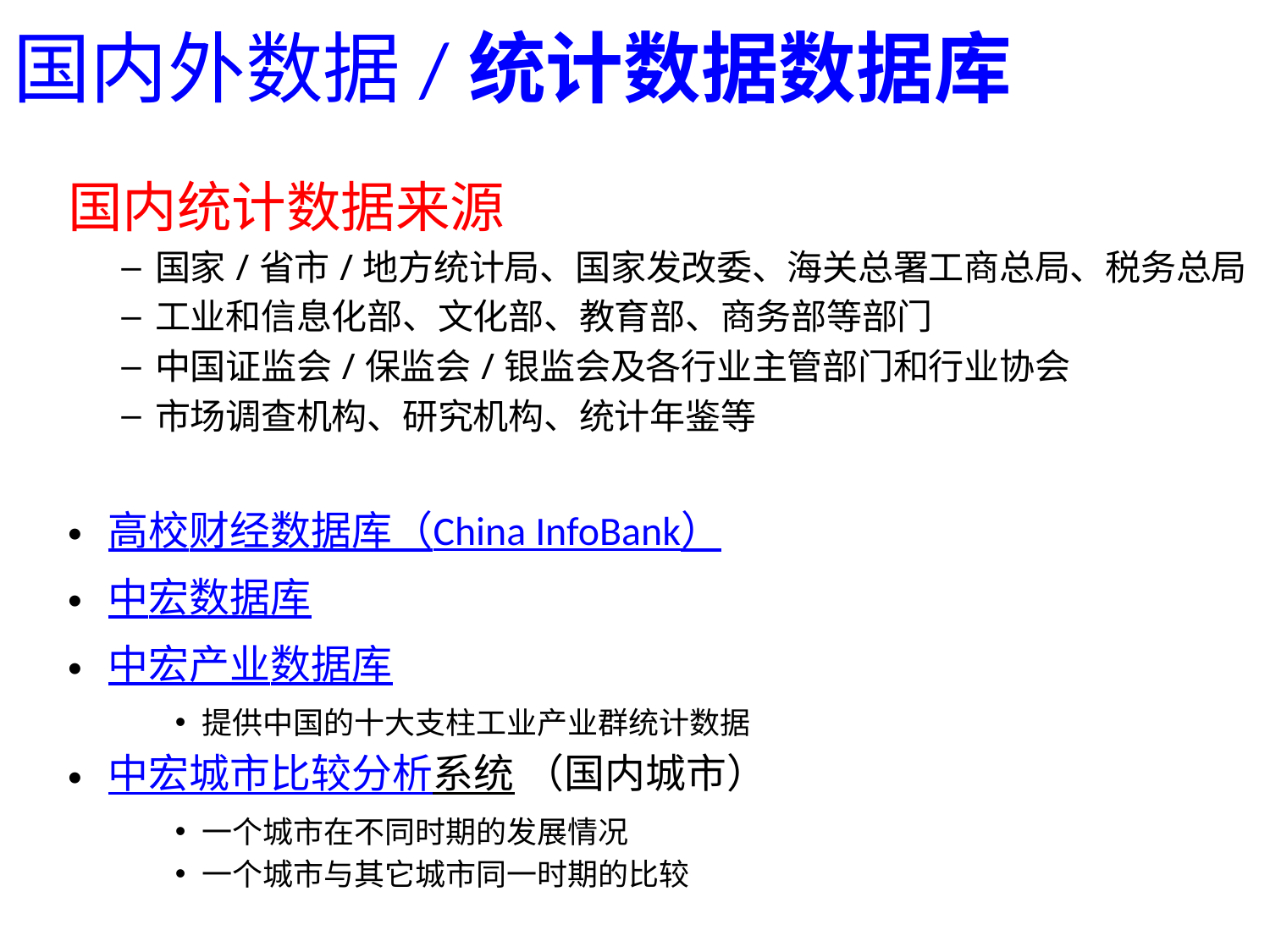

# 国内外数据/统计数据数据库
国内统计数据来源
国家/省市/地方统计局、国家发改委、海关总署工商总局、税务总局
工业和信息化部、文化部、教育部、商务部等部门
中国证监会/保监会/银监会及各行业主管部门和行业协会
市场调查机构、研究机构、统计年鉴等

高校财经数据库（China InfoBank）
中宏数据库
中宏产业数据库
提供中国的十大支柱工业产业群统计数据
中宏城市比较分析系统 （国内城市）
一个城市在不同时期的发展情况
一个城市与其它城市同一时期的比较